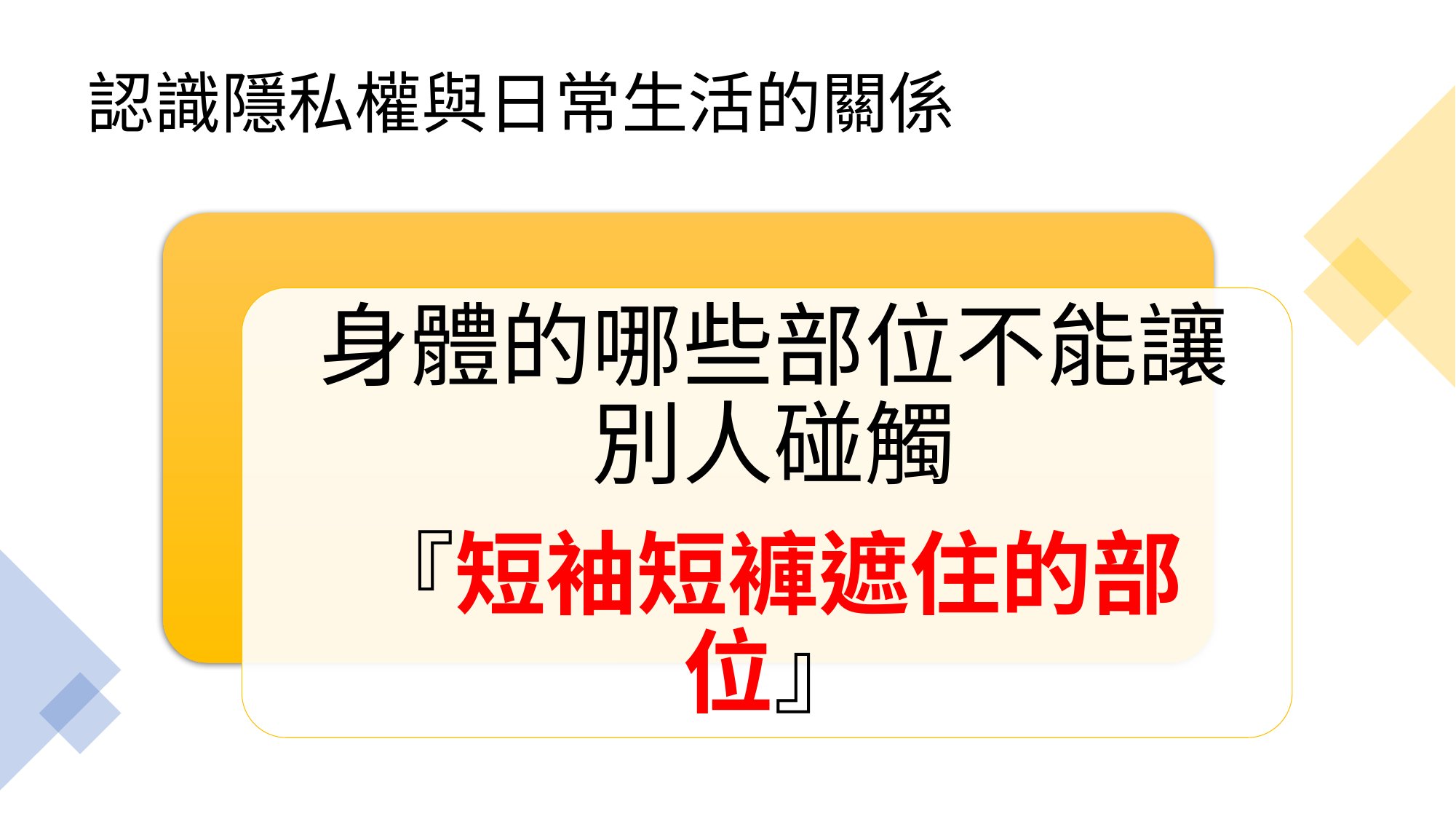

# 認識隱私權與日常生活的關係

身體的哪些部位不能讓別人碰觸
『短袖短褲遮住的部位』